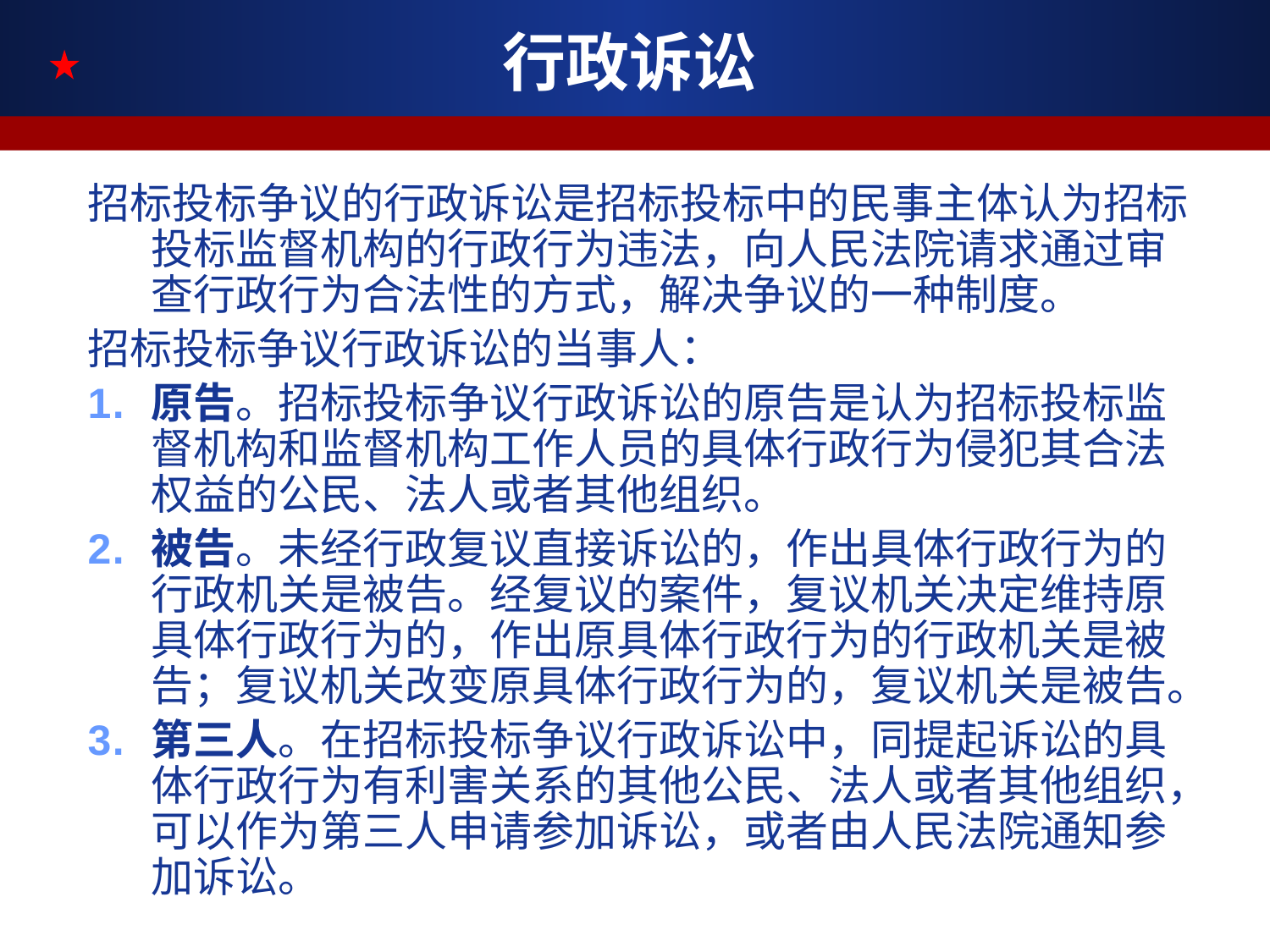

# 行政诉讼

招标投标争议的行政诉讼是招标投标中的民事主体认为招标投标监督机构的行政行为违法，向人民法院请求通过审查行政行为合法性的方式，解决争议的一种制度。
招标投标争议行政诉讼的当事人：
原告。招标投标争议行政诉讼的原告是认为招标投标监督机构和监督机构工作人员的具体行政行为侵犯其合法权益的公民、法人或者其他组织。
被告。未经行政复议直接诉讼的，作出具体行政行为的行政机关是被告。经复议的案件，复议机关决定维持原具体行政行为的，作出原具体行政行为的行政机关是被告；复议机关改变原具体行政行为的，复议机关是被告。
第三人。在招标投标争议行政诉讼中，同提起诉讼的具体行政行为有利害关系的其他公民、法人或者其他组织，可以作为第三人申请参加诉讼，或者由人民法院通知参加诉讼。